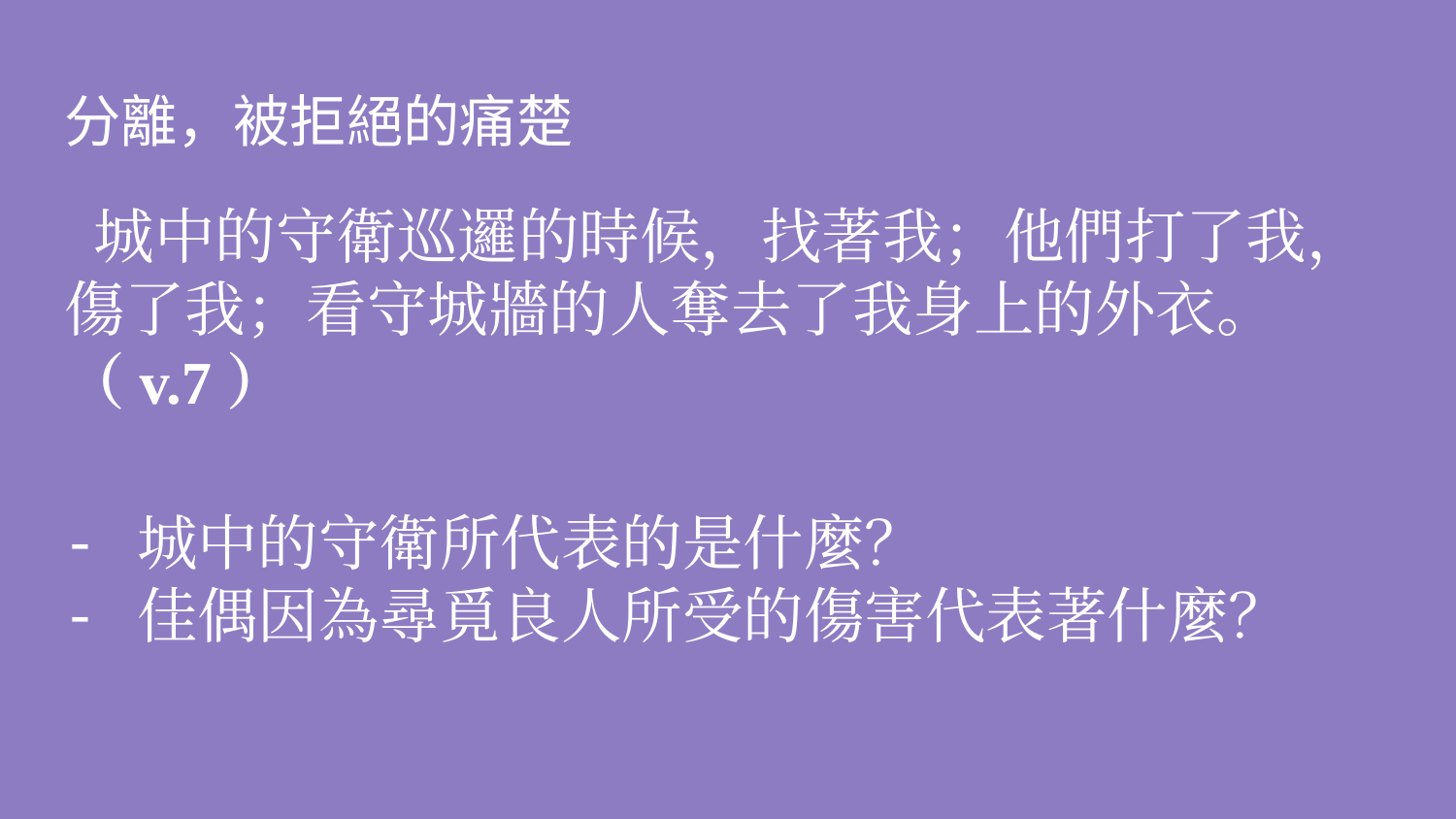

# 分離，被拒絕的痛楚
 城中的守衛巡邏的時候，找著我；他們打了我，傷了我；看守城牆的人奪去了我身上的外衣。（v.7）

城中的守衛所代表的是什麼？
佳偶因為尋覓良人所受的傷害代表著什麼？